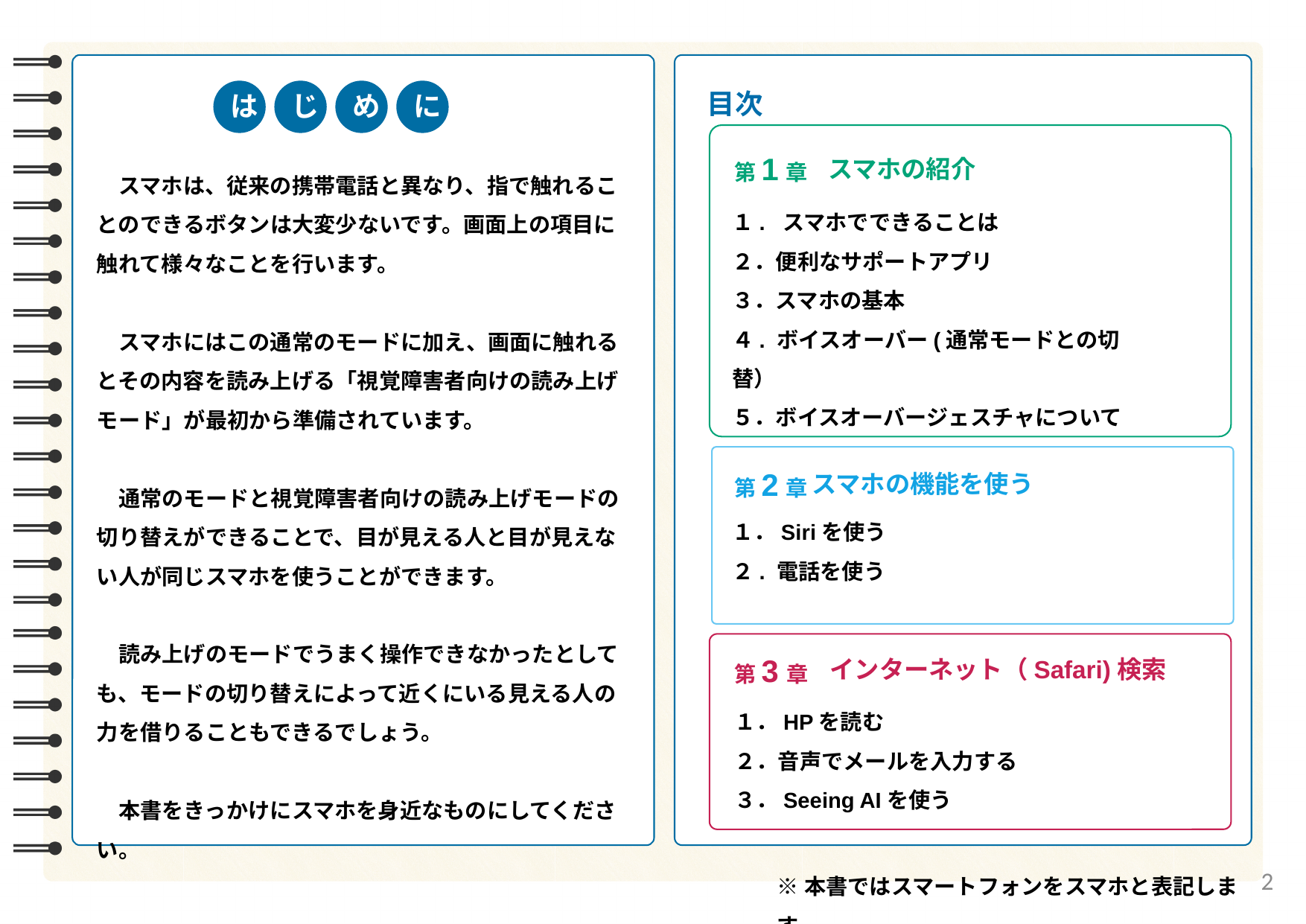

は

じ

め

に
目次

第1章
スマホの紹介
　スマホは、従来の携帯電話と異なり、指で触れることのできるボタンは大変少ないです。画面上の項目に触れて様々なことを行います。

　スマホにはこの通常のモードに加え、画面に触れるとその内容を読み上げる「視覚障害者向けの読み上げモード」が最初から準備されています。

　通常のモードと視覚障害者向けの読み上げモードの切り替えができることで、目が見える人と目が見えない人が同じスマホを使うことができます。

　読み上げのモードでうまく操作できなかったとしても、モードの切り替えによって近くにいる見える人の力を借りることもできるでしょう。

　本書をきっかけにスマホを身近なものにしてください。
１.  スマホでできることは
２．便利なサポートアプリ
３．スマホの基本
４. ボイスオーバー(通常モードとの切替）
５．ボイスオーバージェスチャについて
６．iPhone基礎知識：画面表示

第2章
スマホの機能を使う
１．Siriを使う
２. 電話を使う

第3章
インターネット（Safari)検索
１．HPを読む
２．音声でメールを入力する
３．Seeing AIを使う
※本書ではスマートフォンをスマホと表記します
2